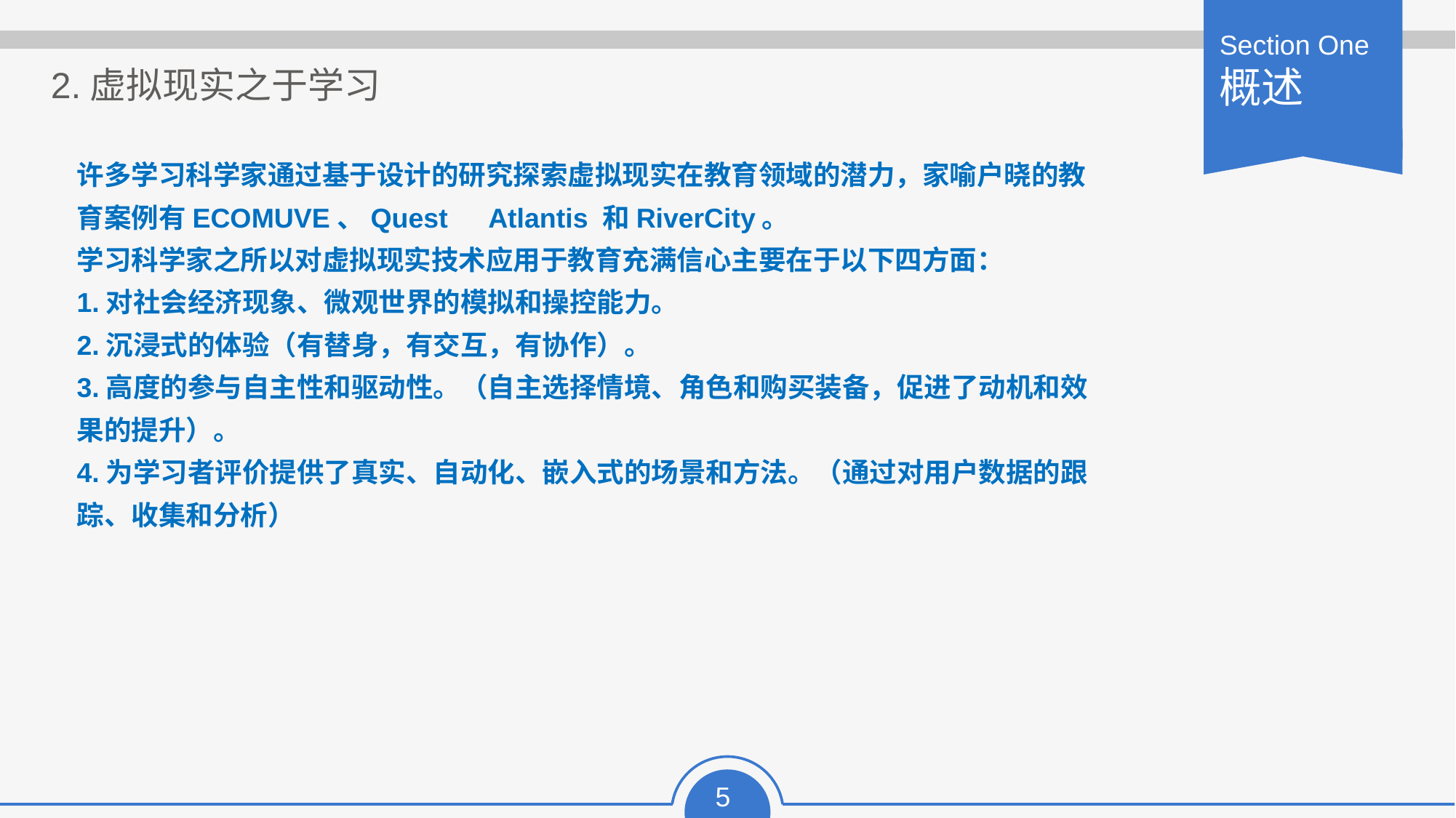

2.虚拟现实之于学习
许多学习科学家通过基于设计的研究探索虚拟现实在教育领域的潜力，家喻户晓的教育案例有ECOMUVE、Quest　Atlantis 和RiverCity。
学习科学家之所以对虚拟现实技术应用于教育充满信心主要在于以下四方面：
1.对社会经济现象、微观世界的模拟和操控能力。
2.沉浸式的体验（有替身，有交互，有协作）。
3.高度的参与自主性和驱动性。（自主选择情境、角色和购买装备，促进了动机和效果的提升）。
4.为学习者评价提供了真实、自动化、嵌入式的场景和方法。（通过对用户数据的跟踪、收集和分析）